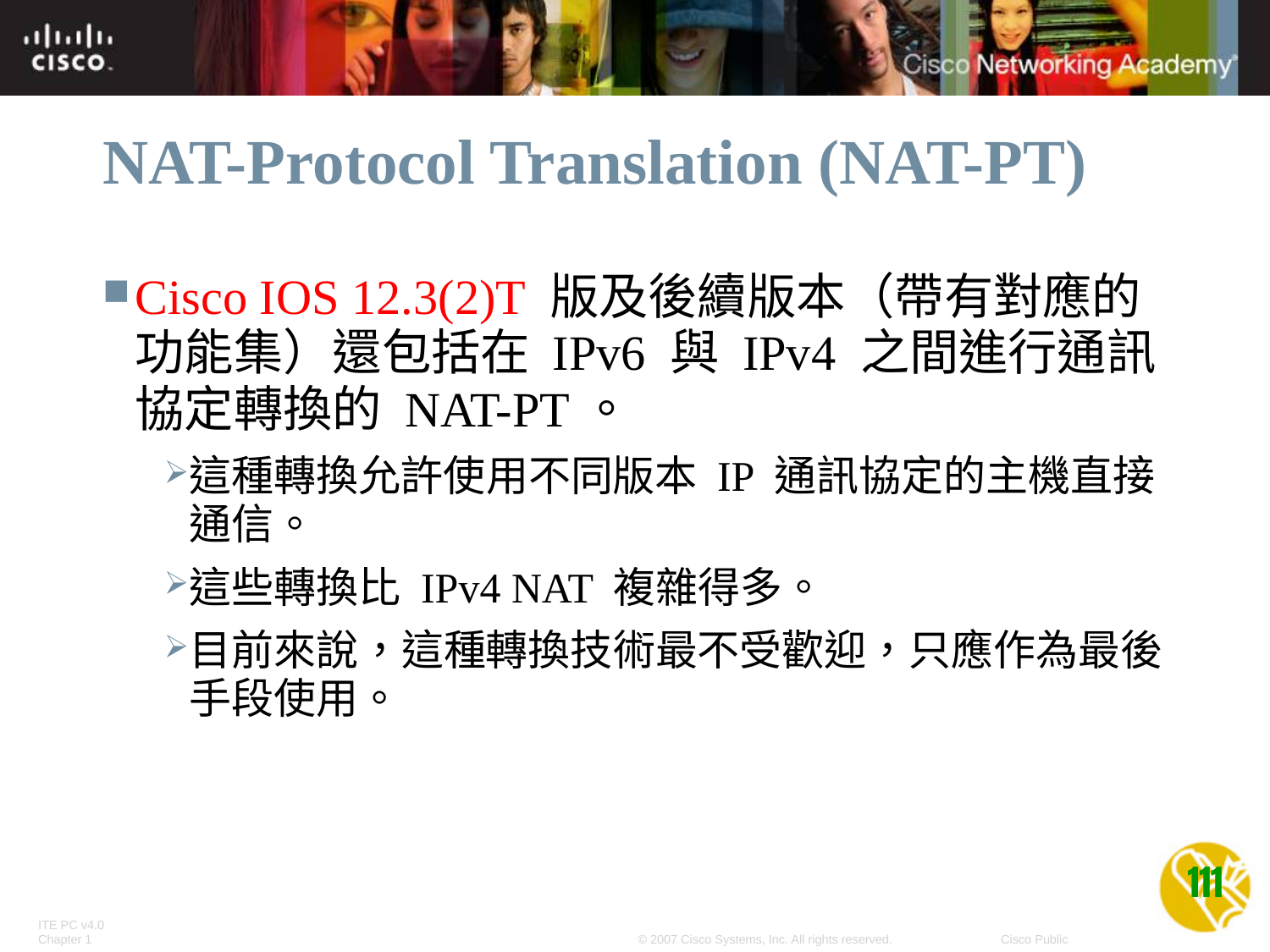

# NAT-Protocol Translation (NAT-PT)
Cisco IOS 12.3(2)T 版及後續版本（帶有對應的功能集）還包括在 IPv6 與 IPv4 之間進行通訊協定轉換的 NAT-PT。
這種轉換允許使用不同版本 IP 通訊協定的主機直接通信。
這些轉換比 IPv4 NAT 複雜得多。
目前來說，這種轉換技術最不受歡迎，只應作為最後手段使用。